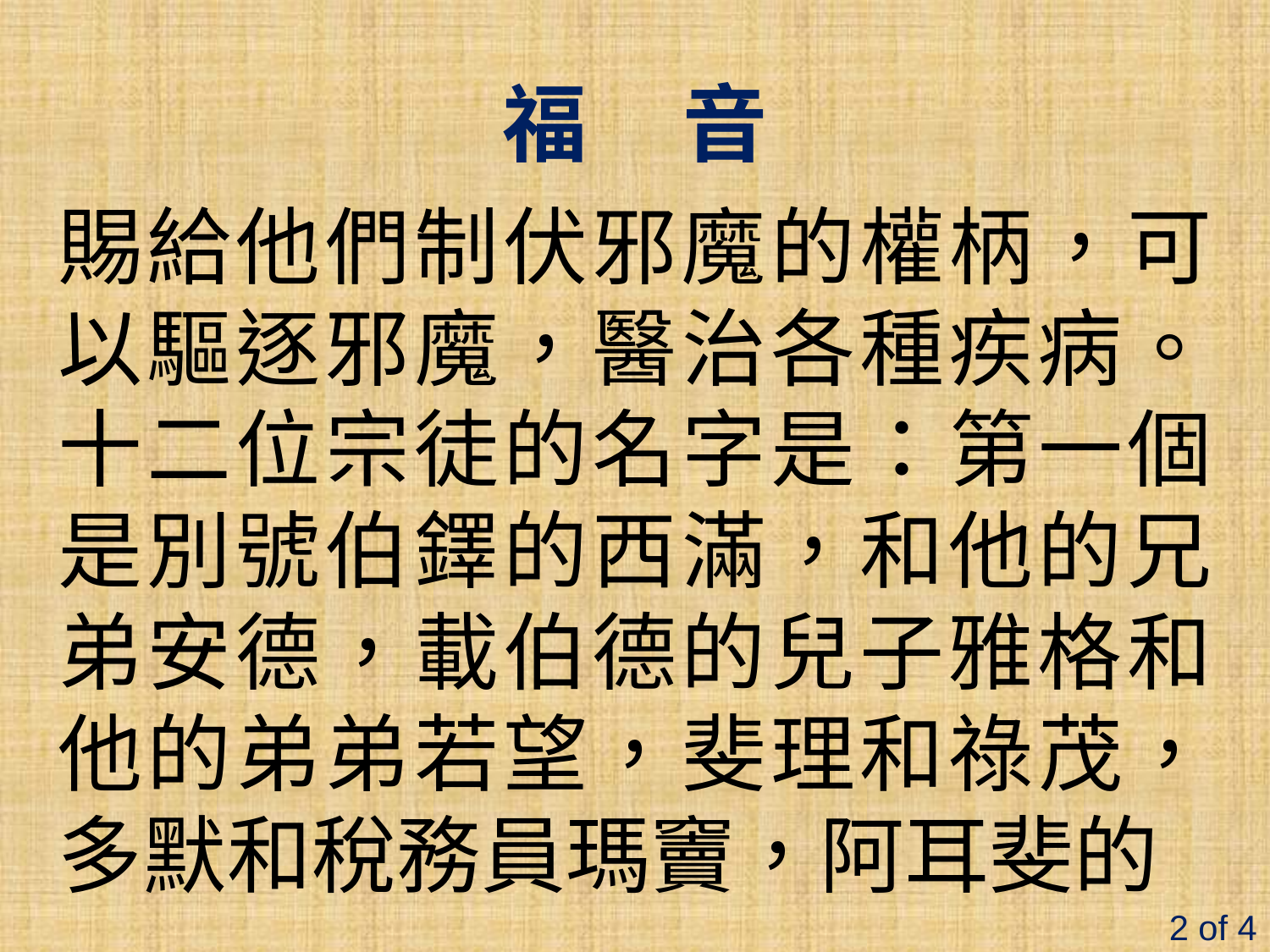

福     音

賜給他們制伏邪魔的權柄，可以驅逐邪魔，醫治各種疾病。十二位宗徒的名字是：第一個是別號伯鐸的西滿，和他的兄弟安德，載伯德的兒子雅格和他的弟弟若望，斐理和祿茂，多默和稅務員瑪竇，阿耳斐的
2 of 4